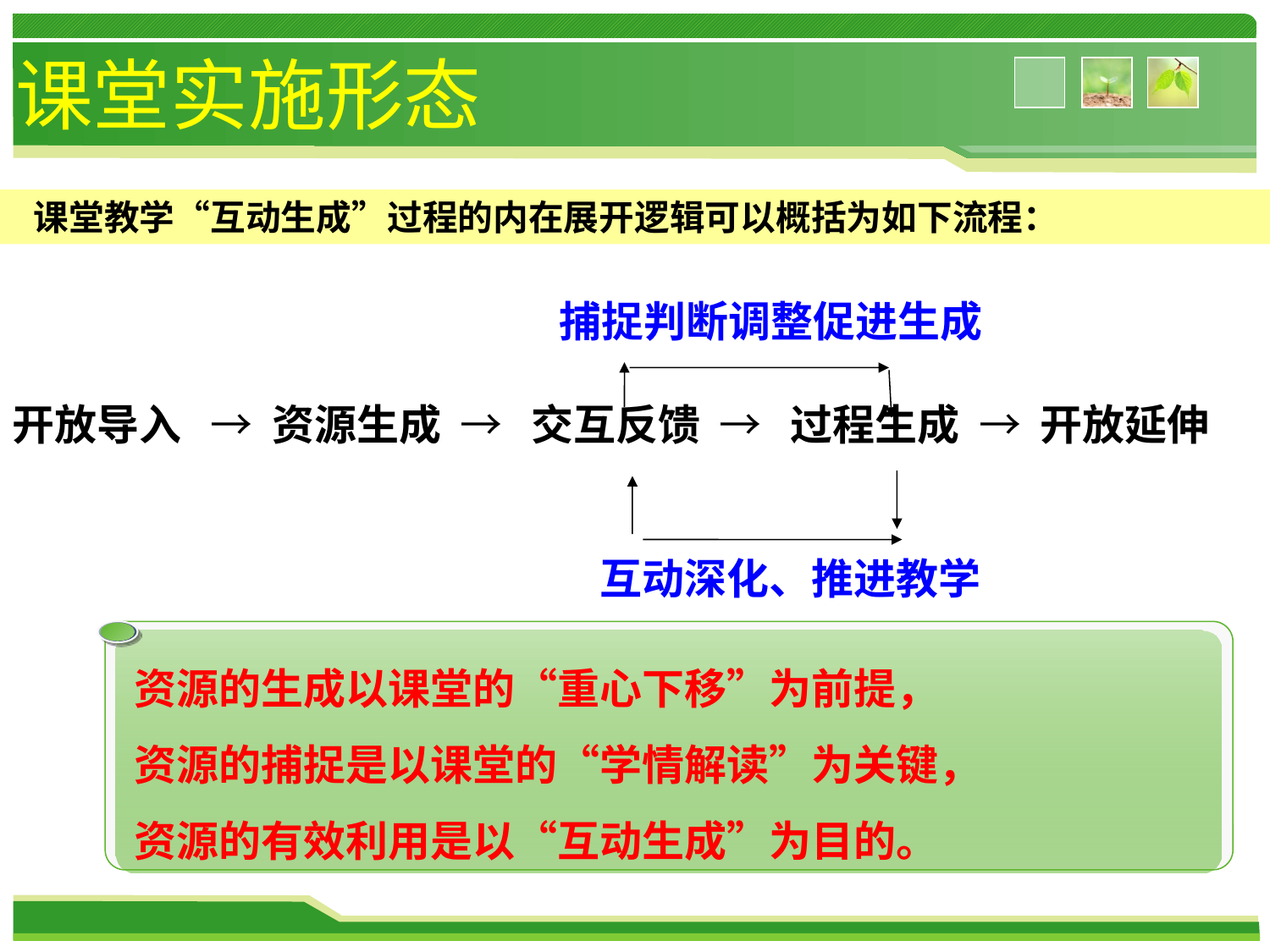

课堂实施形态
课堂教学“互动生成”过程的内在展开逻辑可以概括为如下流程：
捕捉判断调整促进生成

开放导入   →  资源生成  →   交互反馈  →   过程生成  →  开放延伸

互动深化、推进教学

资源的生成以课堂的“重心下移”为前提，
资源的捕捉是以课堂的“学情解读”为关键，
资源的有效利用是以“互动生成”为目的。